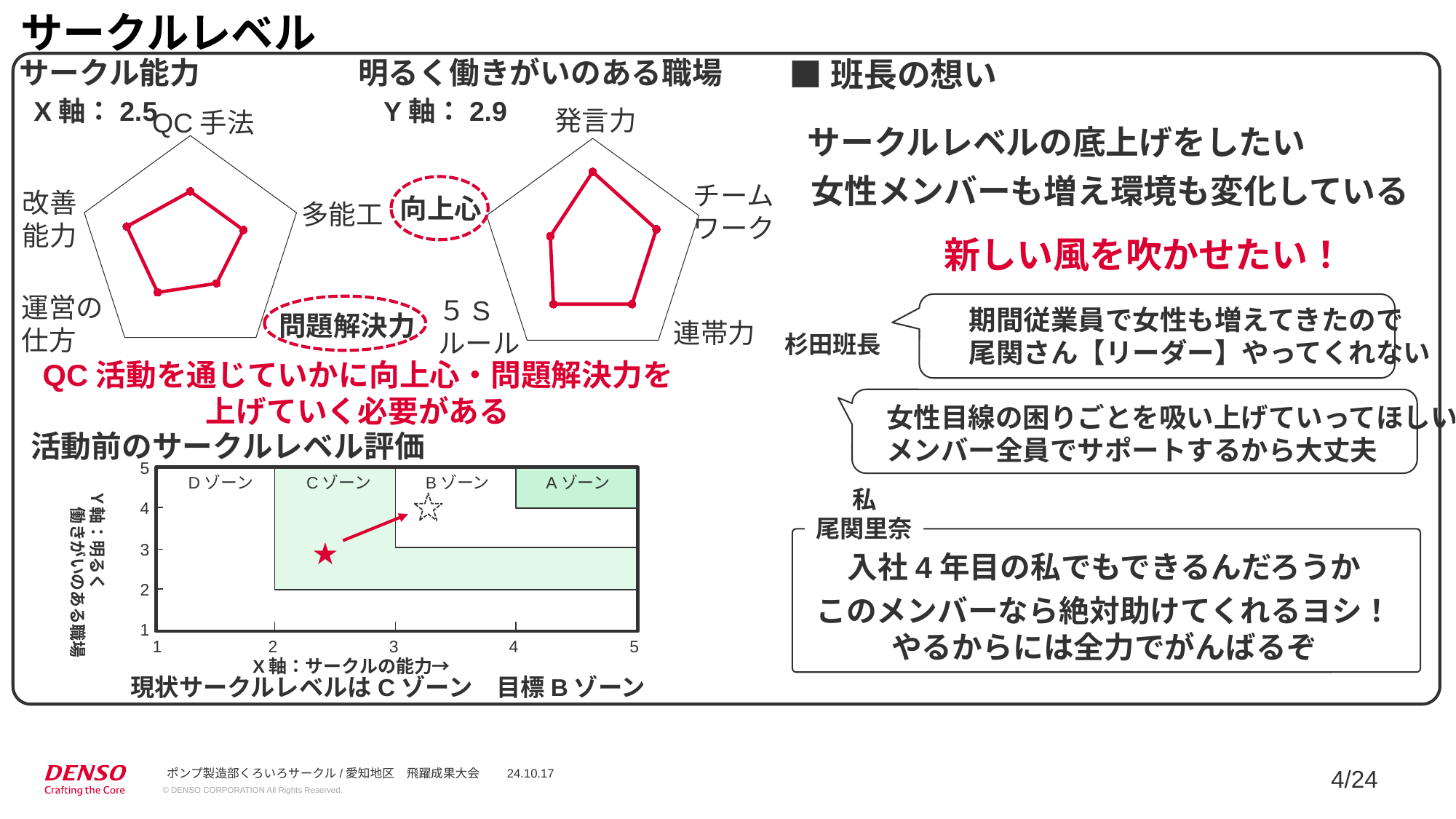

サークルレベル
サークル能力
明るく働きがいのある職場
■班長の想い

### Chart

| Category | 系列 1 |
|---|---|
| QC手法 | 2.5 |
| 多能工 | 2.5 |
| 問題解決力 | 2.0 |
| 運営の仕方 | 2.5 |
| 改善能力 | 3.0 |
X軸：2.5
Y軸：2.9
サークルレベルの底上げをしたい
発言力

### Chart

| Category | 系列 1 |
|---|---|
| 発言力 | 3.5 |
| チームワーク | 3.0 |
| 連帯力 | 3.0 |
| 5Sルール | 3.0 |
| 向上心 | 2.0 |
QC手法
女性メンバーも増え環境も変化している
　　　　新しい風を吹かせたい！
チーム
ワーク

改善
能力
向上心
多能工
運営の
仕方
５S
ルール

期間従業員で女性も増えてきたので
尾関さん【リーダー】やってくれない
問題解決力
連帯力
杉田班長
QC活動を通じていかに向上心・問題解決力を
上げていく必要がある

女性目線の困りごとを吸い上げていってほしい
メンバー全員でサポートするから大丈夫

活動前のサークルレベル評価
5
Dゾーン
Cゾーン
Bゾーン
Aゾーン

4

★
3

2

1

1
2
3
4
5
X軸：サークルの能力→
私
尾関里奈
Ｙ軸：明るく
　働きがいのある職場

入社4年目の私でもできるんだろうか
このメンバーなら絶対助けてくれるヨシ！やるからには全力でがんばるぞ
現状サークルレベルはCゾーン　目標Bゾーン
ポンプ製造部くろいろサークル/愛知地区　飛躍成果大会　　24.10.17
4/24